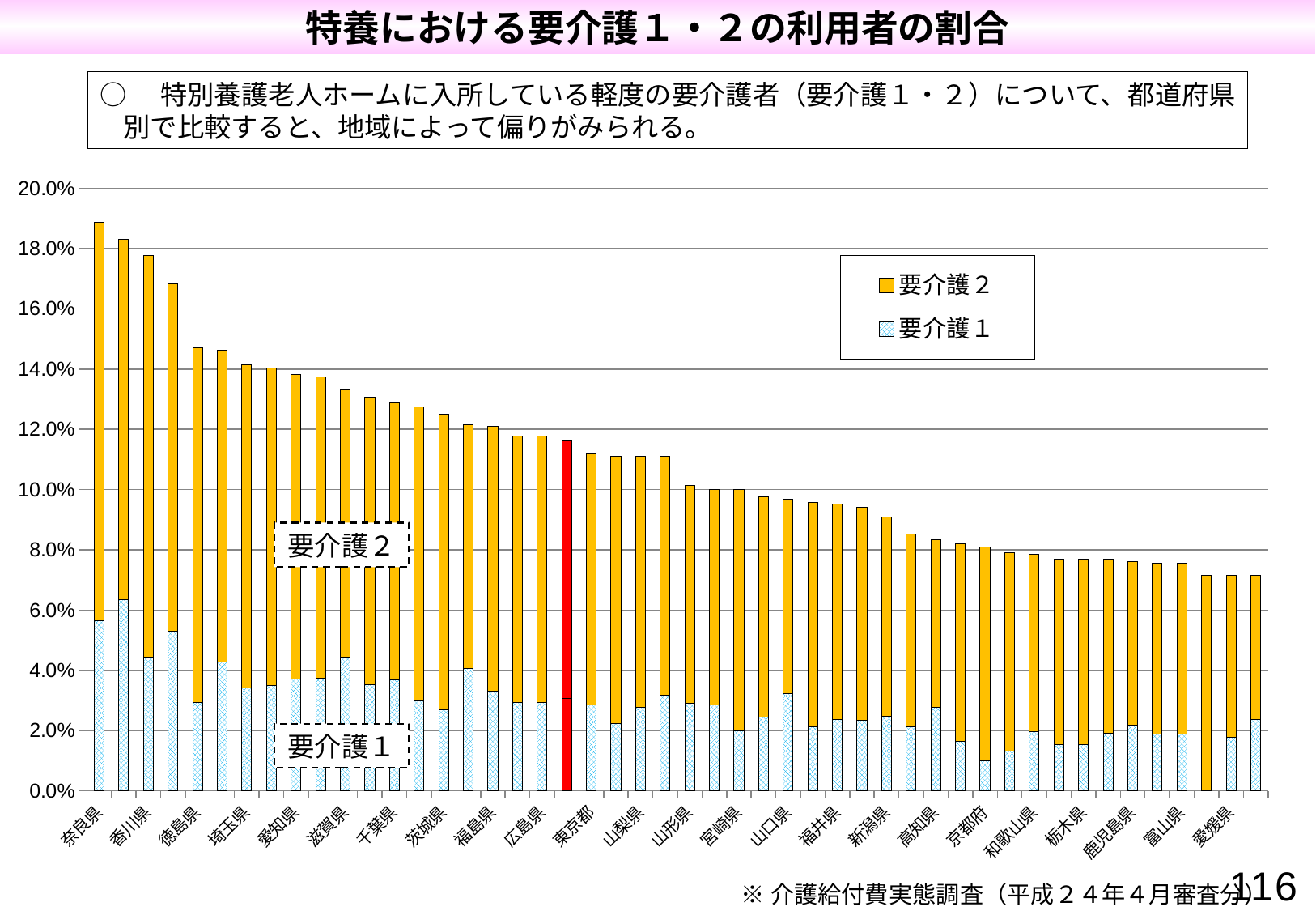

特養における要介護１・２の利用者の割合
○　特別養護老人ホームに入所している軽度の要介護者（要介護１・２）について、都道府県別で比較すると、地域によって偏りがみられる。

### Chart

| Category | 要介護１ | 要介護２ |
|---|---|---|
| 奈良県 | 0.05660377358490568 | 0.13207547169811318 |
| 静岡県 | 0.06338028169014125 | 0.11971830985915496 |
| 香川県 | 0.04444444444444471 | 0.13333333333333341 |
| 北海道 | 0.05288461538461563 | 0.11538461538461571 |
| 徳島県 | 0.029411764705882356 | 0.11764705882352983 |
| 福岡県 | 0.0426829268292688 | 0.10365853658536585 |
| 埼玉県 | 0.034146341463414866 | 0.1073170731707317 |
| 石川県 | 0.03508771929824561 | 0.10526315789473686 |
| 愛知県 | 0.03723404255319177 | 0.10106382978723451 |
| 岐阜県 | 0.037500000000000186 | 0.1 |
| 滋賀県 | 0.04444444444444471 | 0.08888888888888964 |
| 兵庫県 | 0.03517587939698495 | 0.09547738693467377 |
| 千葉県 | 0.036809815950920574 | 0.09202453987730067 |
| 神奈川県 | 0.02996254681647941 | 0.09737827715355801 |
| 茨城県 | 0.02678571428571453 | 0.09821428571428573 |
| 宮城県 | 0.040540540540540515 | 0.08108108108108103 |
| 福島県 | 0.03296703296703298 | 0.08791208791208793 |
| 佐賀県 | 0.029411764705882356 | 0.0882352941176477 |
| 広島県 | 0.029411764705882356 | 0.0882352941176477 |
| 全国 | 0.030661410424879874 | 0.08585194918966384 |
| 東京都 | 0.028645833333333356 | 0.08333333333333356 |
| 大阪府 | 0.022222222222222292 | 0.08888888888888964 |
| 山梨県 | 0.02777777777777811 | 0.08333333333333356 |
| 長崎県 | 0.03174603174603175 | 0.07936507936507943 |
| 山形県 | 0.028985507246376812 | 0.07246376811594245 |
| 三重県 | 0.028571428571428612 | 0.0714285714285715 |
| 宮崎県 | 0.020000000000000052 | 0.08000000000000022 |
| 群馬県 | 0.024390243902439032 | 0.07317073170731711 |
| 山口県 | 0.032258064516129274 | 0.06451612903225852 |
| 長野県 | 0.02127659574468085 | 0.0744680851063834 |
| 福井県 | 0.023809523809523926 | 0.0714285714285715 |
| 岡山県 | 0.02352941176470588 | 0.07058823529411781 |
| 新潟県 | 0.02479338842975224 | 0.06611570247933887 |
| 島根県 | 0.02127659574468085 | 0.06382978723404288 |
| 高知県 | 0.02777777777777811 | 0.055555555555555476 |
| 秋田県 | 0.01639344262295082 | 0.06557377049180332 |
| 京都府 | 0.010101010101010105 | 0.07070707070707091 |
| 熊本県 | 0.013157894736842162 | 0.06578947368421052 |
| 和歌山県 | 0.019607843137254905 | 0.05882352941176471 |
| 岩手県 | 0.015384615384615488 | 0.061538461538461854 |
| 栃木県 | 0.015384615384615488 | 0.061538461538461854 |
| 大分県 | 0.01923076923076933 | 0.057692307692307834 |
| 鹿児島県 | 0.02173913043478261 | 0.054347826086956534 |
| 青森県 | 0.018867924528301903 | 0.05660377358490568 |
| 富山県 | 0.018867924528301903 | 0.05660377358490568 |
| 鳥取県 | 0.0 | 0.0714285714285715 |
| 愛媛県 | 0.017857142857142863 | 0.053571428571428575 |
| 沖縄県 | 0.023809523809523926 | 0.047619047619047714 |
要介護２
要介護１
※介護給付費実態調査（平成２４年４月審査分）